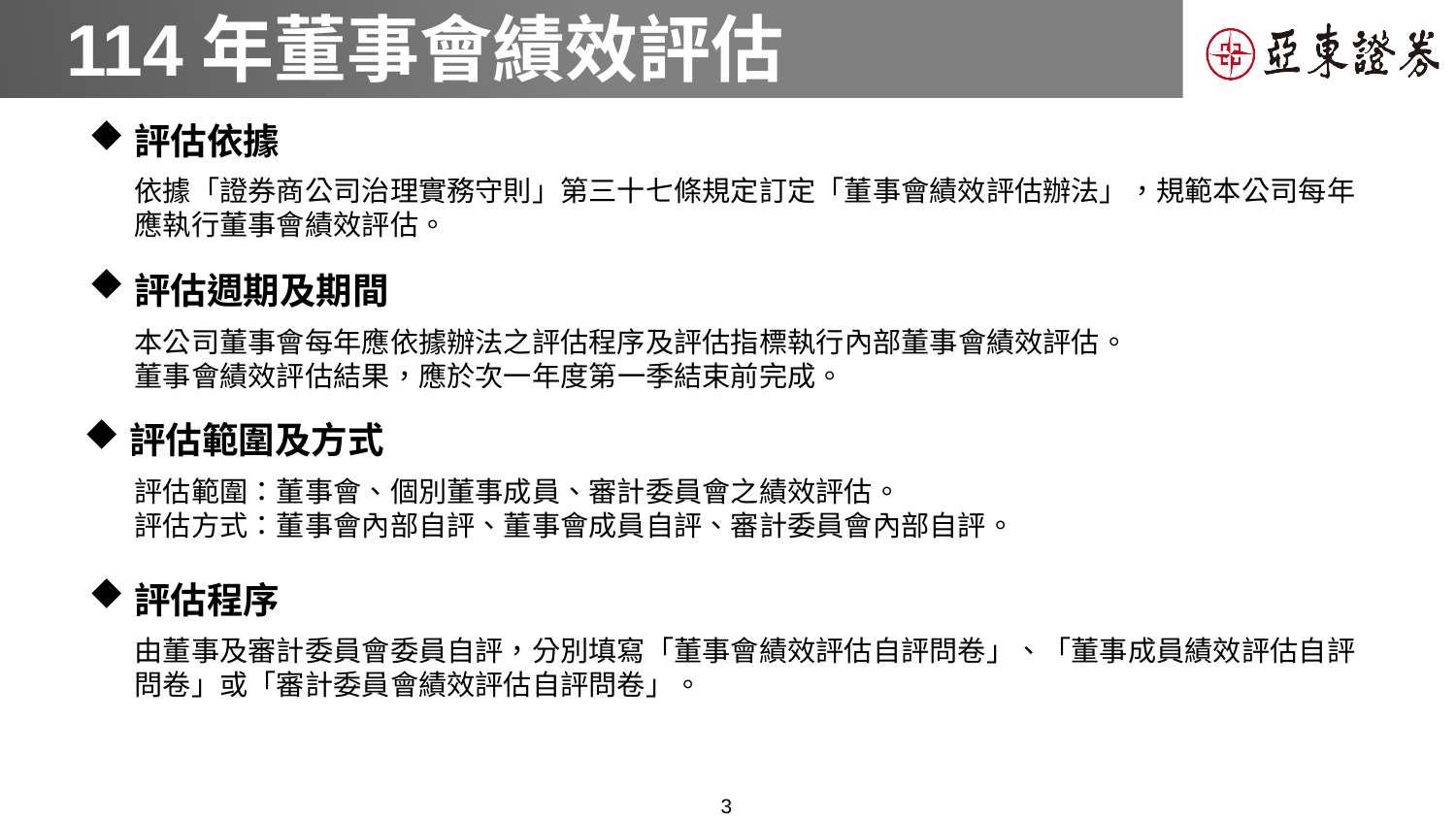

# 114年董事會績效評估
評估依據
依據「證券商公司治理實務守則」第三十七條規定訂定「董事會績效評估辦法」，規範本公司每年應執行董事會績效評估。
評估週期及期間
本公司董事會每年應依據辦法之評估程序及評估指標執行內部董事會績效評估。
董事會績效評估結果，應於次一年度第一季結束前完成。
評估範圍及方式
評估範圍：董事會、個別董事成員、審計委員會之績效評估。
評估方式：董事會內部自評、董事會成員自評、審計委員會內部自評。
評估程序
由董事及審計委員會委員自評，分別填寫「董事會績效評估自評問卷」、「董事成員績效評估自評問卷」或「審計委員會績效評估自評問卷」。
3